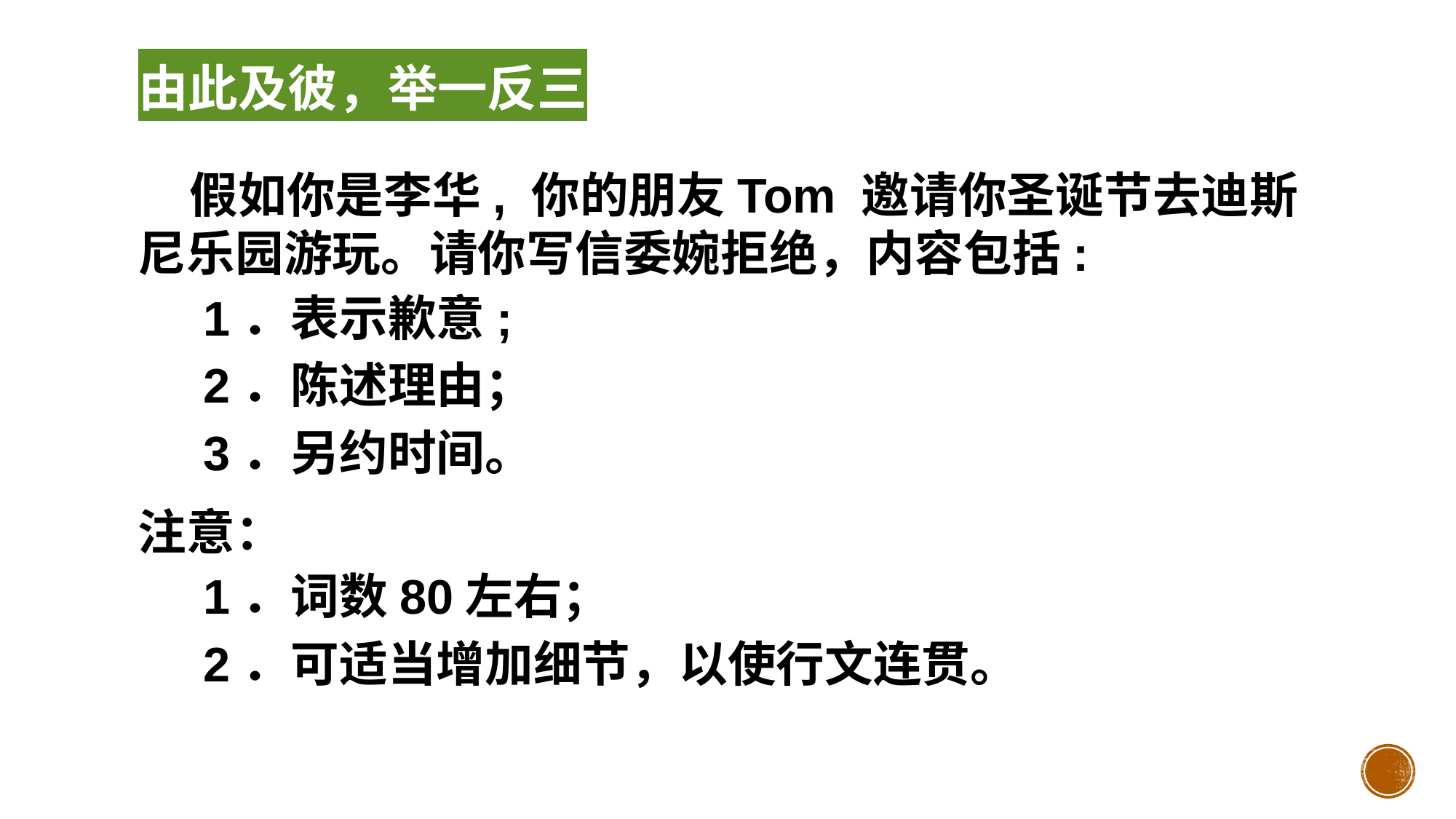

# 由此及彼，举一反三
    假如你是李华, 你的朋友Tom 邀请你圣诞节去迪斯尼乐园游玩。请你写信委婉拒绝，内容包括:
1．表示歉意;
2．陈述理由；
3．另约时间。
注意：
1．词数80左右；
2．可适当增加细节，以使行文连贯。